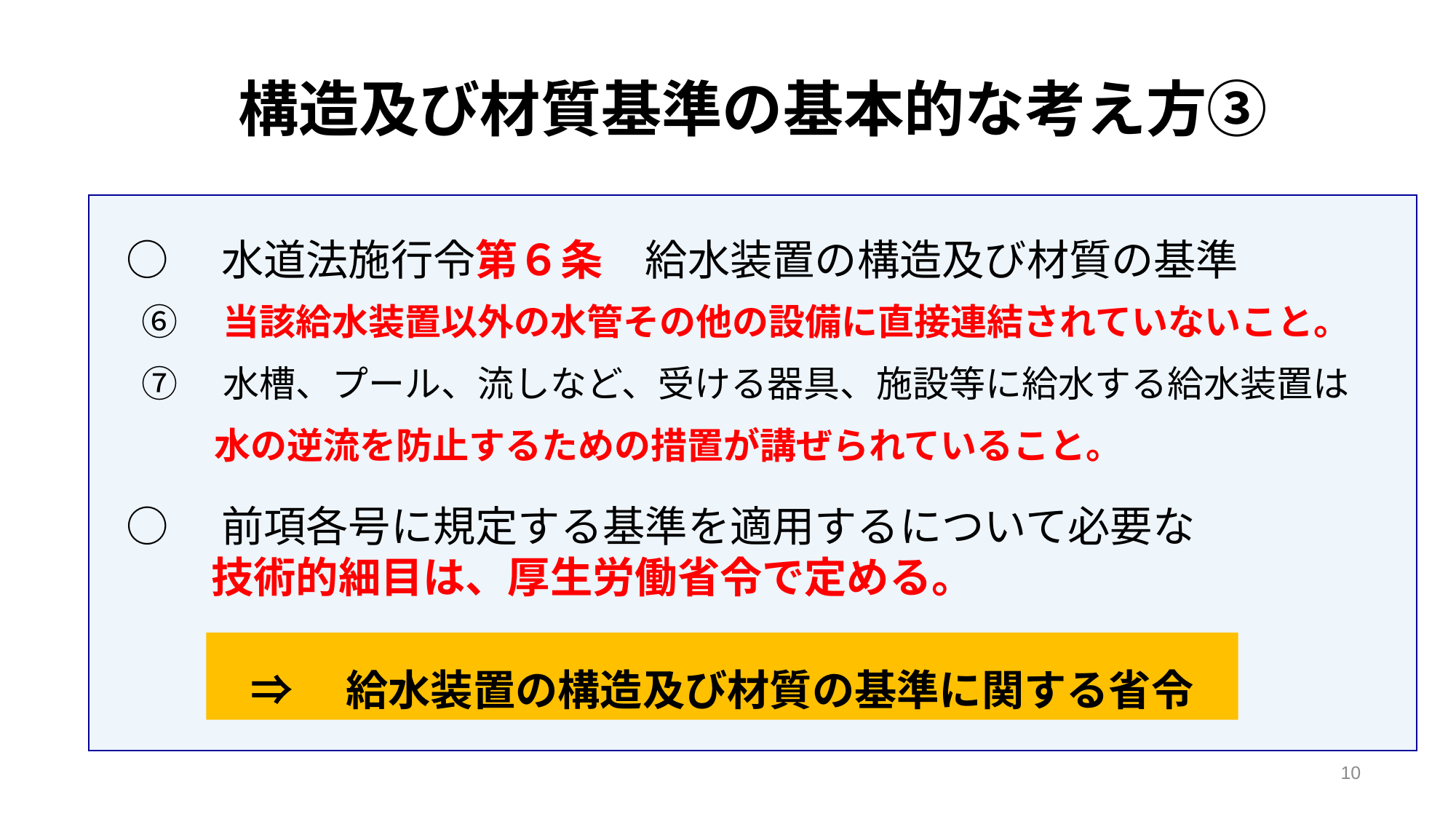

構造及び材質基準の基本的な考え方③

○　水道法施行令第６条　給水装置の構造及び材質の基準
⑥　当該給水装置以外の水管その他の設備に直接連結されていないこと。
⑦　水槽、プール、流しなど、受ける器具、施設等に給水する給水装置は
　　水の逆流を防止するための措置が講ぜられていること。

○　前項各号に規定する基準を適用するについて必要な
　　技術的細目は、厚生労働省令で定める。
⇒　給水装置の構造及び材質の基準に関する省令
10